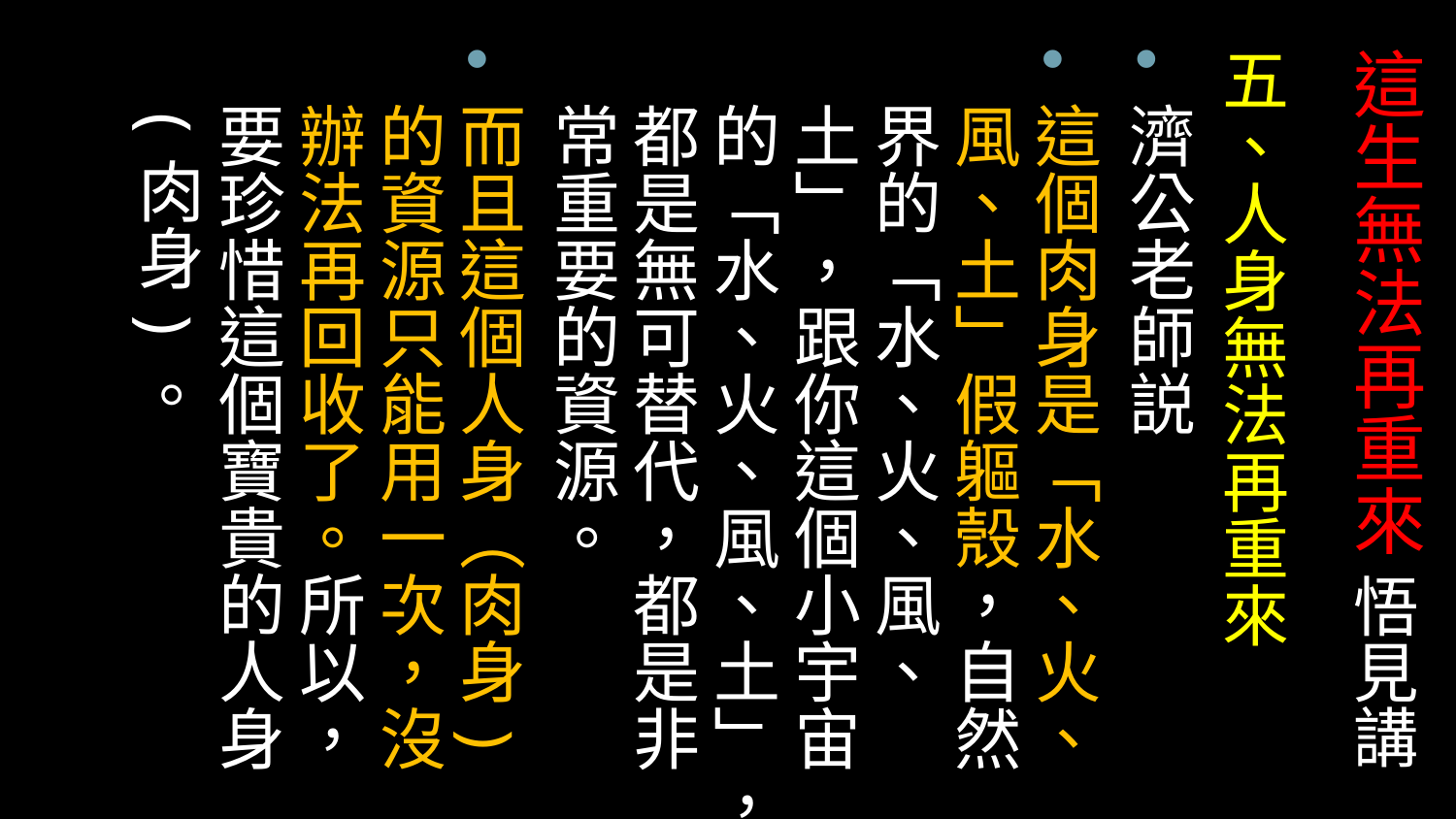

# 這生無法再重來 悟見講
五、人身無法再重來
濟公老師説
這個肉身是「水、火、風、土」假軀殼，自然界的「水、火、風、土」，跟你這個小宇宙的「水、火、風、土」，都是無可替代，都是非常重要的資源。
而且這個人身（肉身)的資源只能用一次，沒辦法再回收了。所以，要珍惜這個寶貴的人身(肉身)。